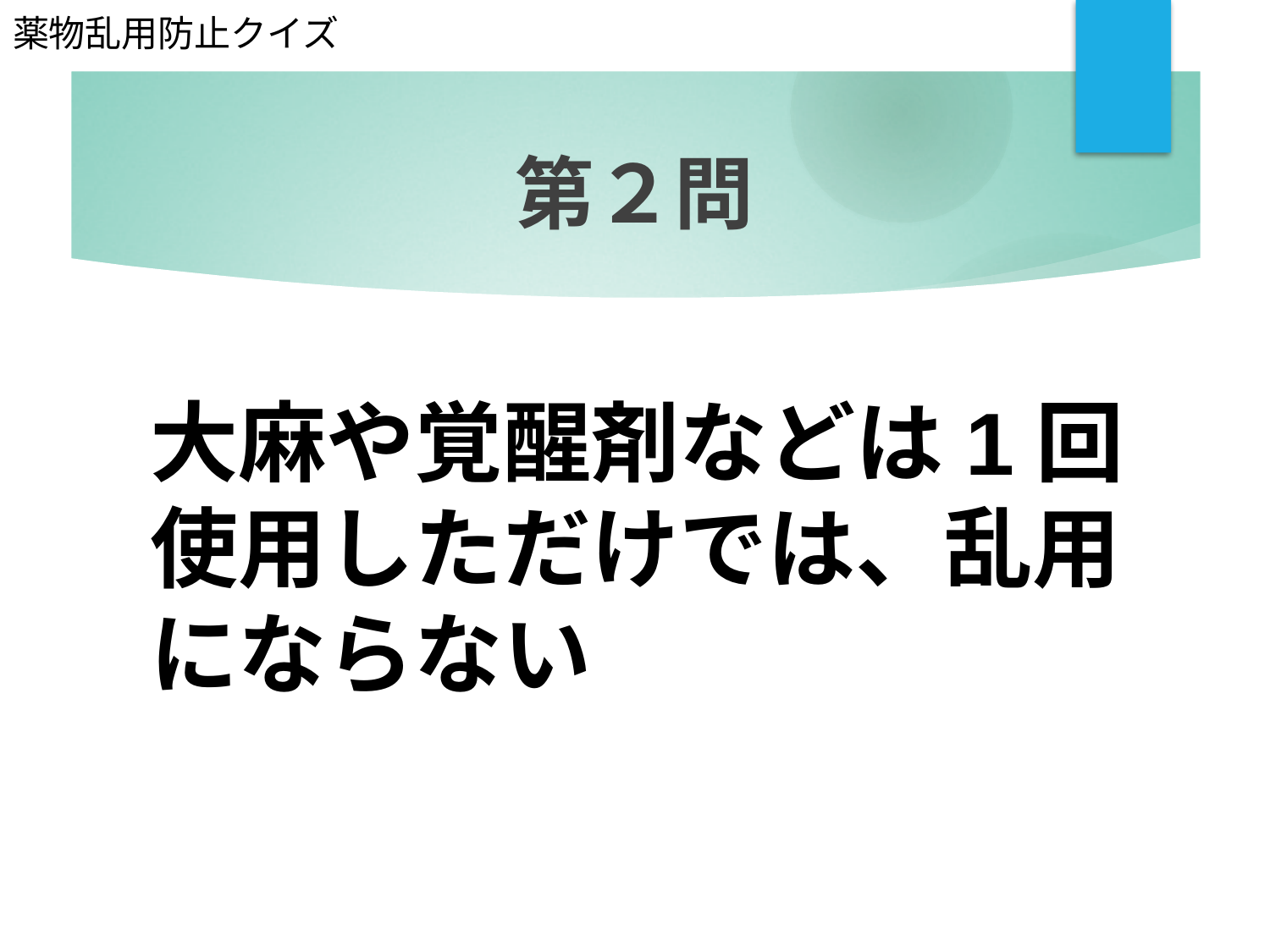

# 薬物乱用防止クイズ
第２問
大麻や覚醒剤などは1回使用しただけでは、乱用にならない